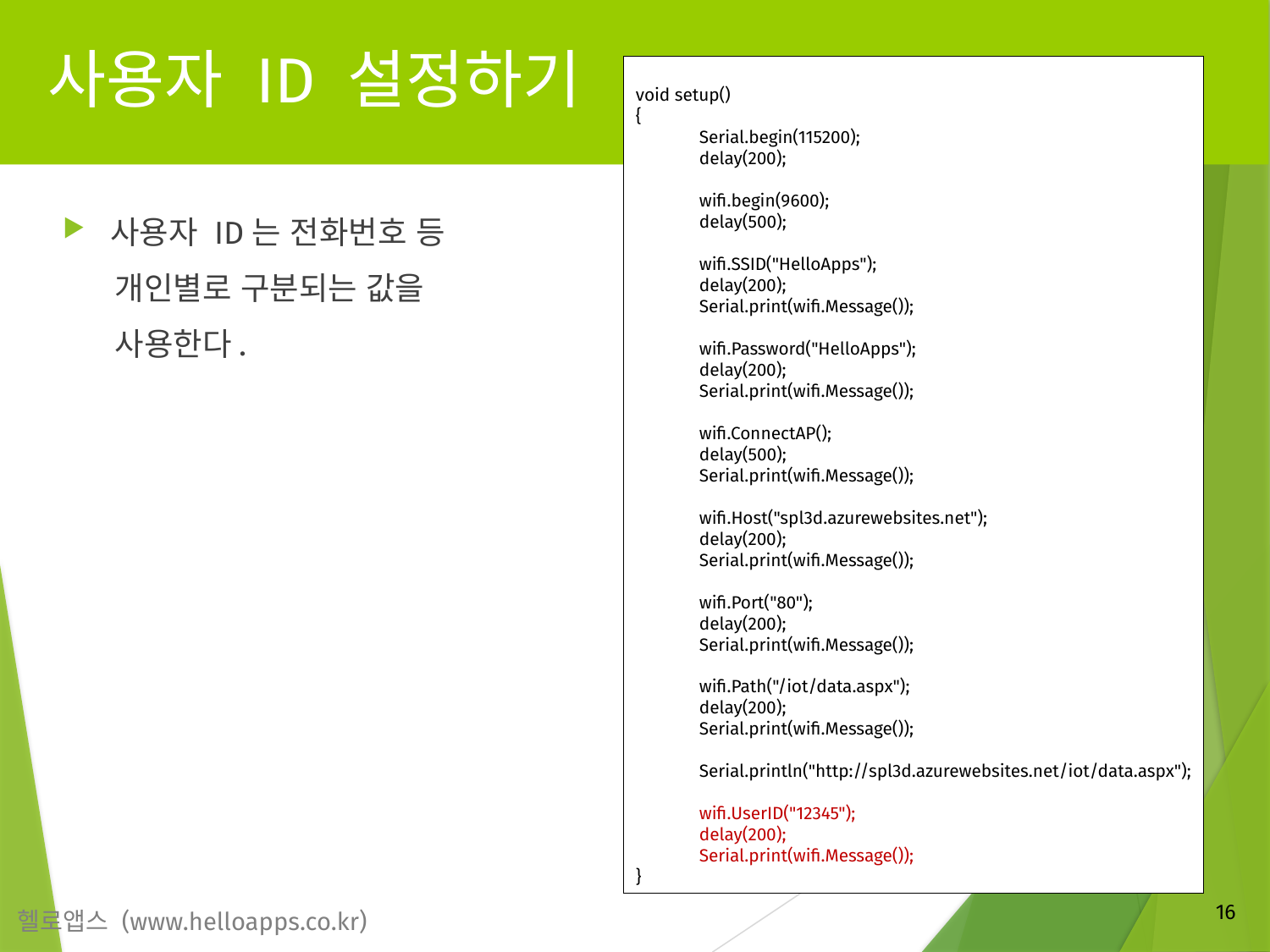

# 사용자 ID 설정하기

void setup()
{
Serial.begin(115200);
delay(200);

wifi.begin(9600);
delay(500);

wifi.SSID("HelloApps");
delay(200);
Serial.print(wifi.Message());

wifi.Password("HelloApps");
delay(200);
Serial.print(wifi.Message());

wifi.ConnectAP();
delay(500);
Serial.print(wifi.Message());

wifi.Host("spl3d.azurewebsites.net");
delay(200);
Serial.print(wifi.Message());

wifi.Port("80");
delay(200);
Serial.print(wifi.Message());

wifi.Path("/iot/data.aspx");
delay(200);
Serial.print(wifi.Message());

Serial.println("http://spl3d.azurewebsites.net/iot/data.aspx");

wifi.UserID("12345");
delay(200);
Serial.print(wifi.Message());
}
사용자 ID는 전화번호 등
     개인별로 구분되는 값을
     사용한다.
16